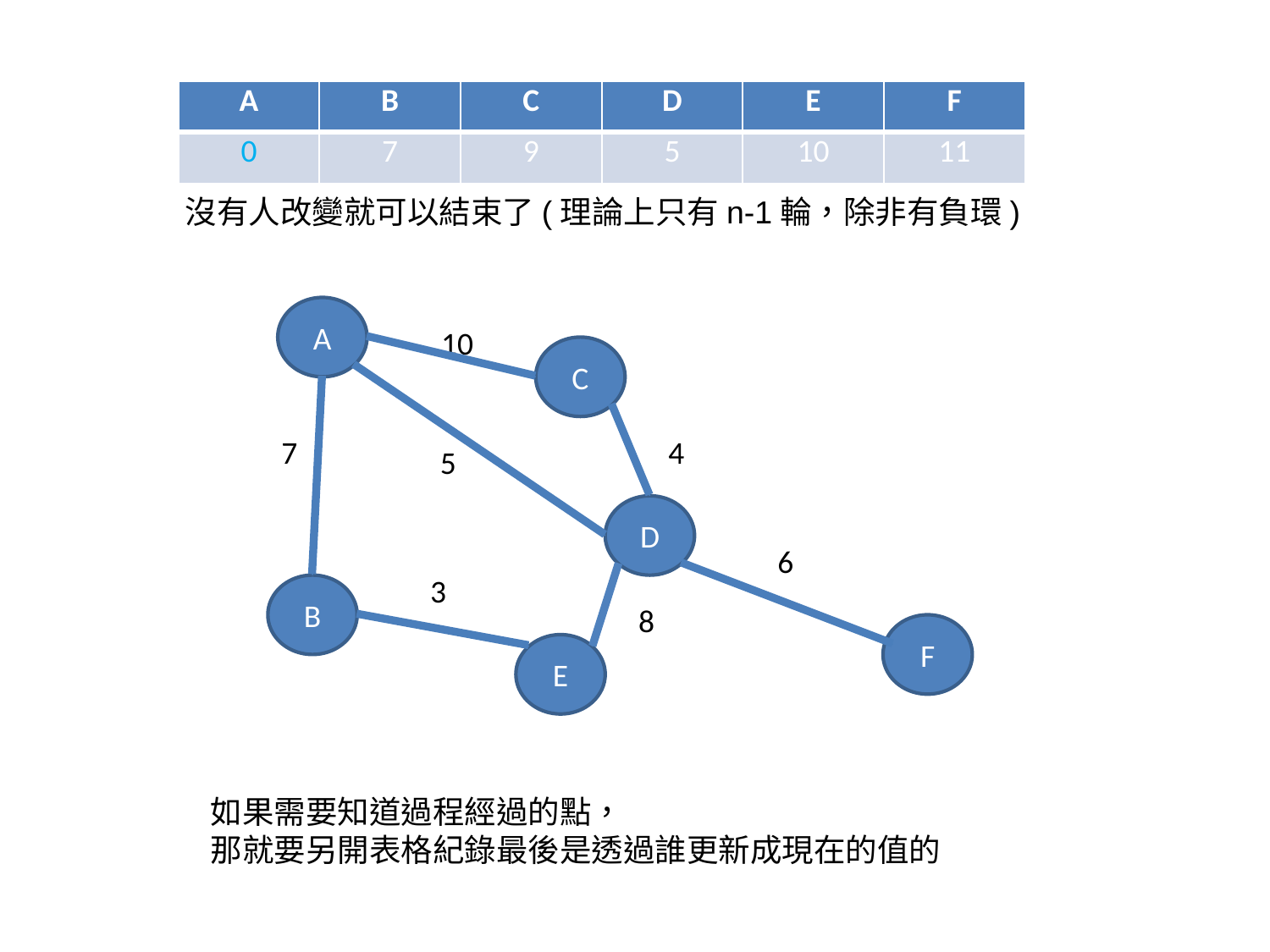

| A | B | C | D | E | F |
| --- | --- | --- | --- | --- | --- |
| 0 | 7 | 9 | 5 | 10 | 11 |
沒有人改變就可以結束了(理論上只有n-1輪，除非有負環)
A
10
C
7
4
5
D
6
3
B
8
F
E
如果需要知道過程經過的點，
那就要另開表格紀錄最後是透過誰更新成現在的值的